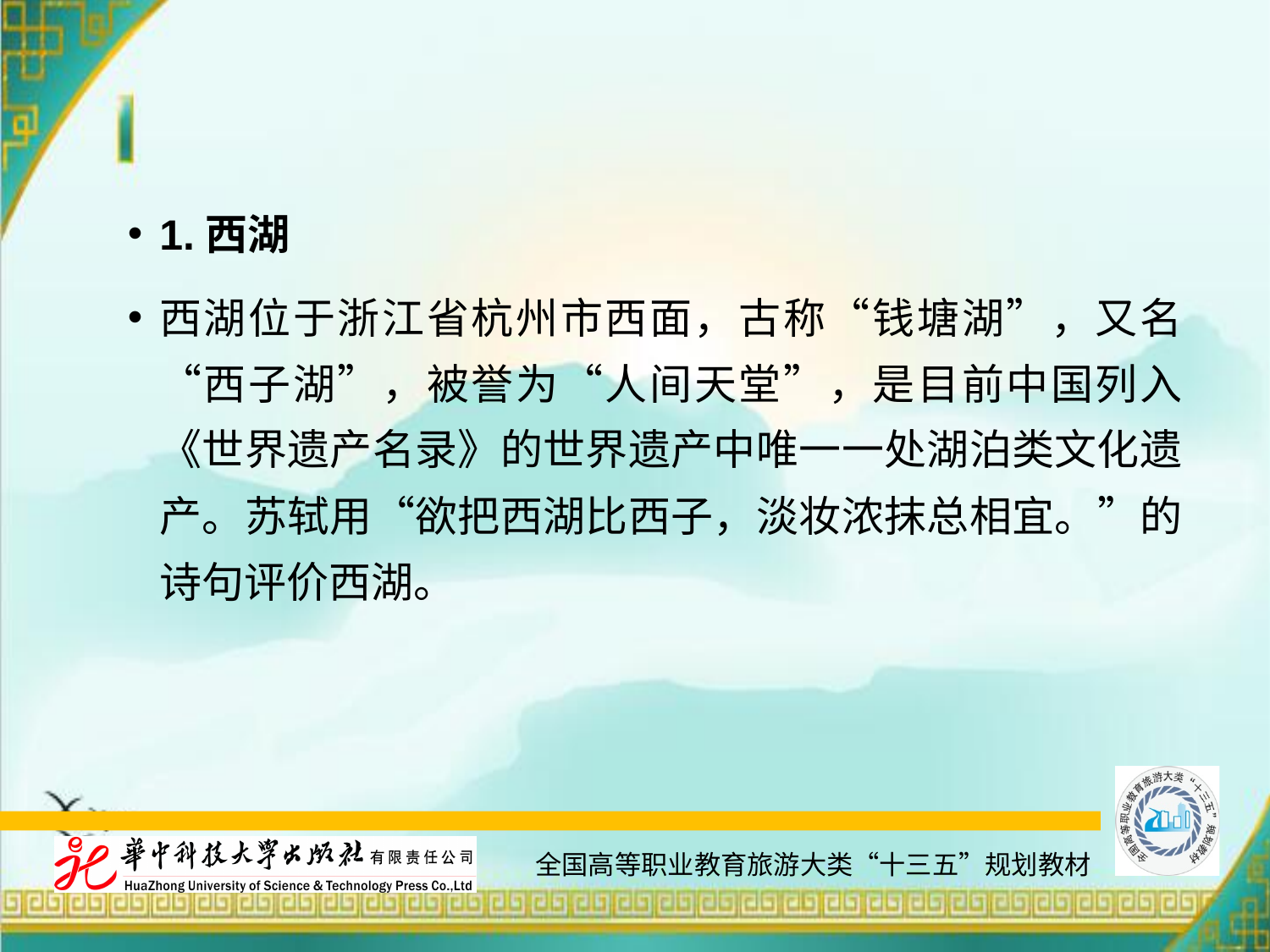

#
1.西湖
西湖位于浙江省杭州市西面，古称“钱塘湖”，又名“西子湖”，被誉为“人间天堂”，是目前中国列入《世界遗产名录》的世界遗产中唯一一处湖泊类文化遗产。苏轼用“欲把西湖比西子，淡妆浓抹总相宜。”的诗句评价西湖。